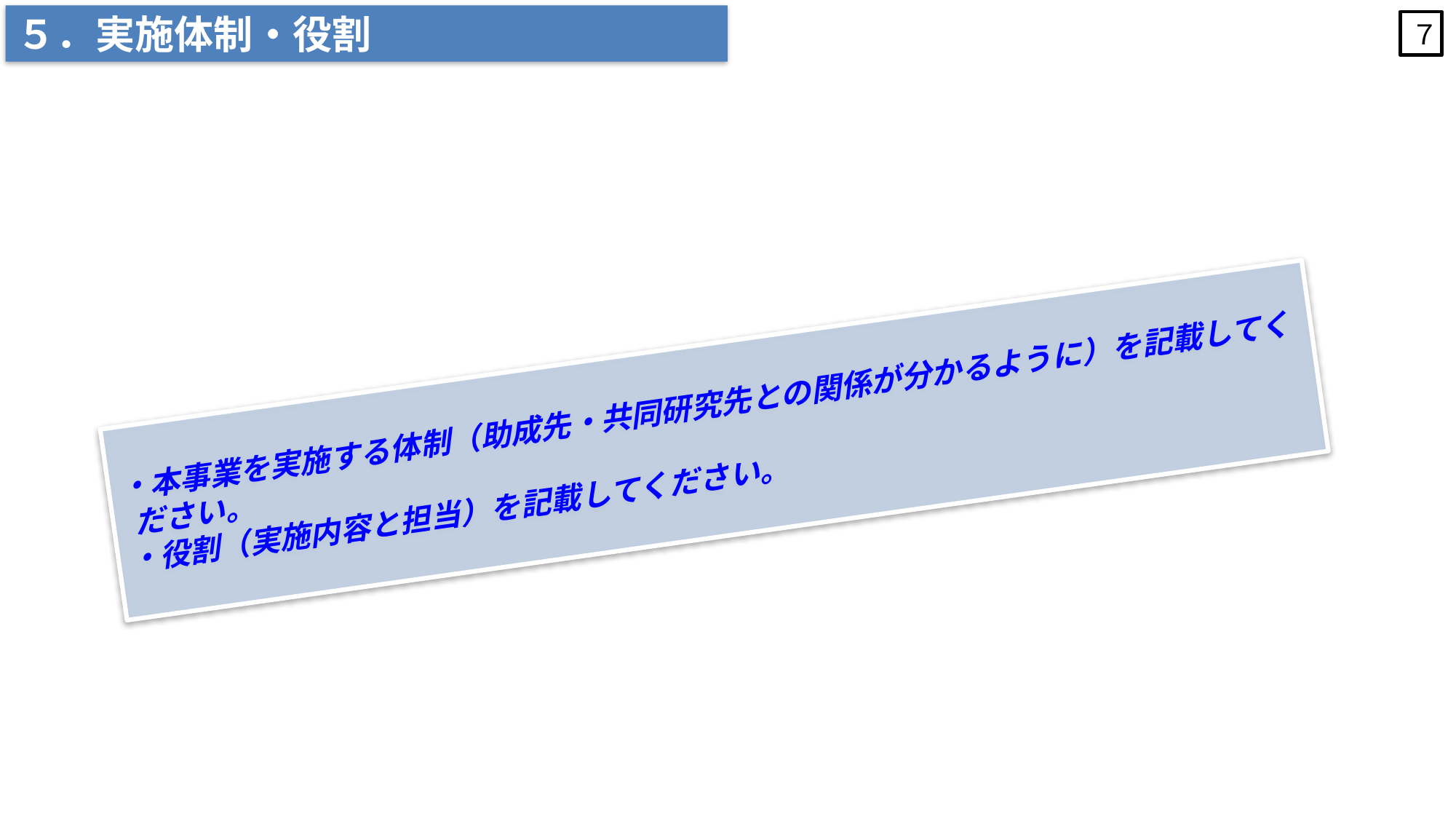

５．実施体制・役割
７

・本事業を実施する体制（助成先・共同研究先との関係が分かるように）を記載してください。
・役割（実施内容と担当）を記載してください。